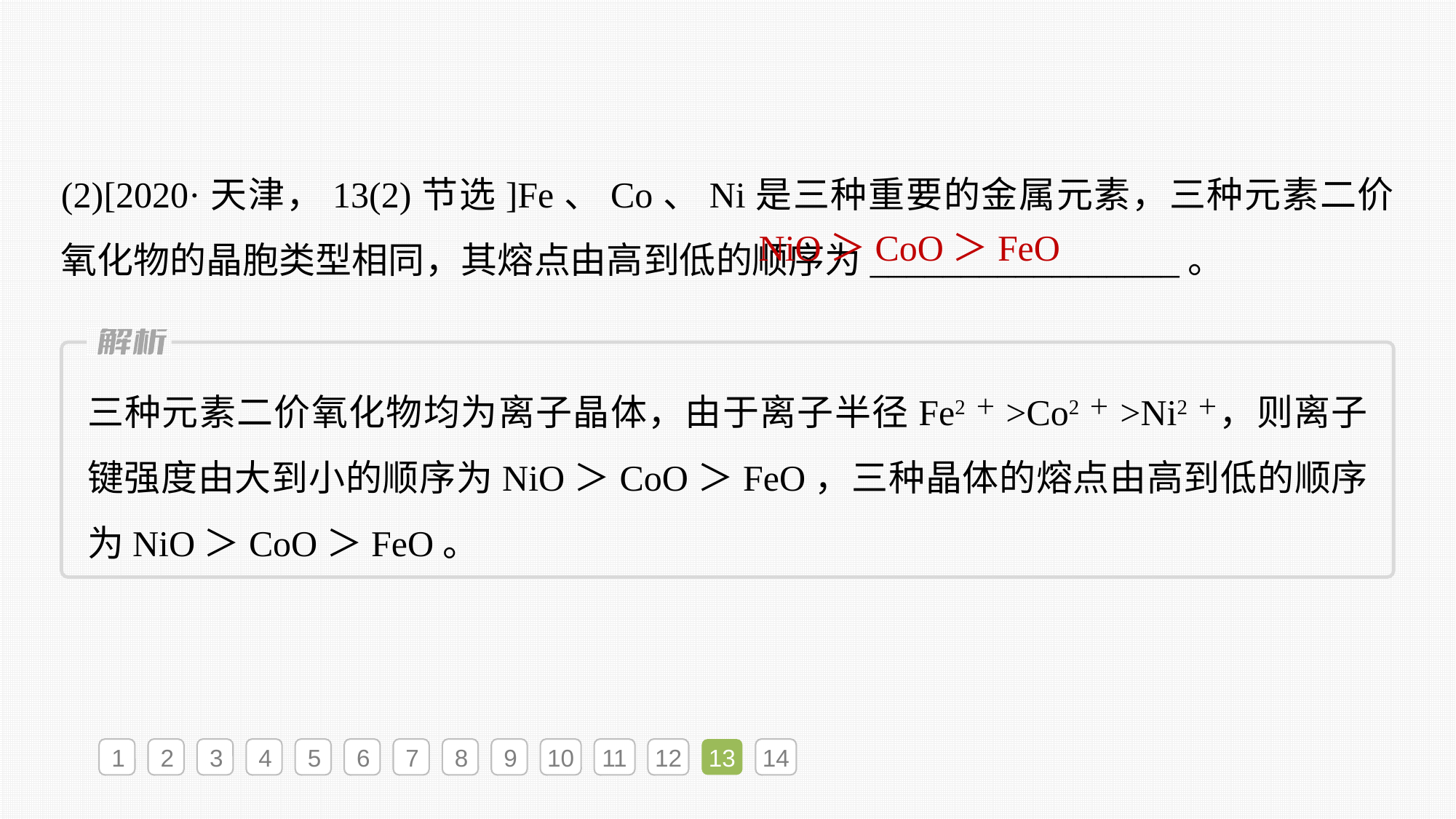

(2)[2020·天津，13(2)节选]Fe、Co、Ni是三种重要的金属元素，三种元素二价氧化物的晶胞类型相同，其熔点由高到低的顺序为_________________。
NiO＞CoO＞FeO

三种元素二价氧化物均为离子晶体，由于离子半径Fe2＋>Co2＋>Ni2＋，则离子键强度由大到小的顺序为NiO＞CoO＞FeO，三种晶体的熔点由高到低的顺序为NiO＞CoO＞FeO。
1
2
3
4
5
6
7
8
9
10
11
12
13
14